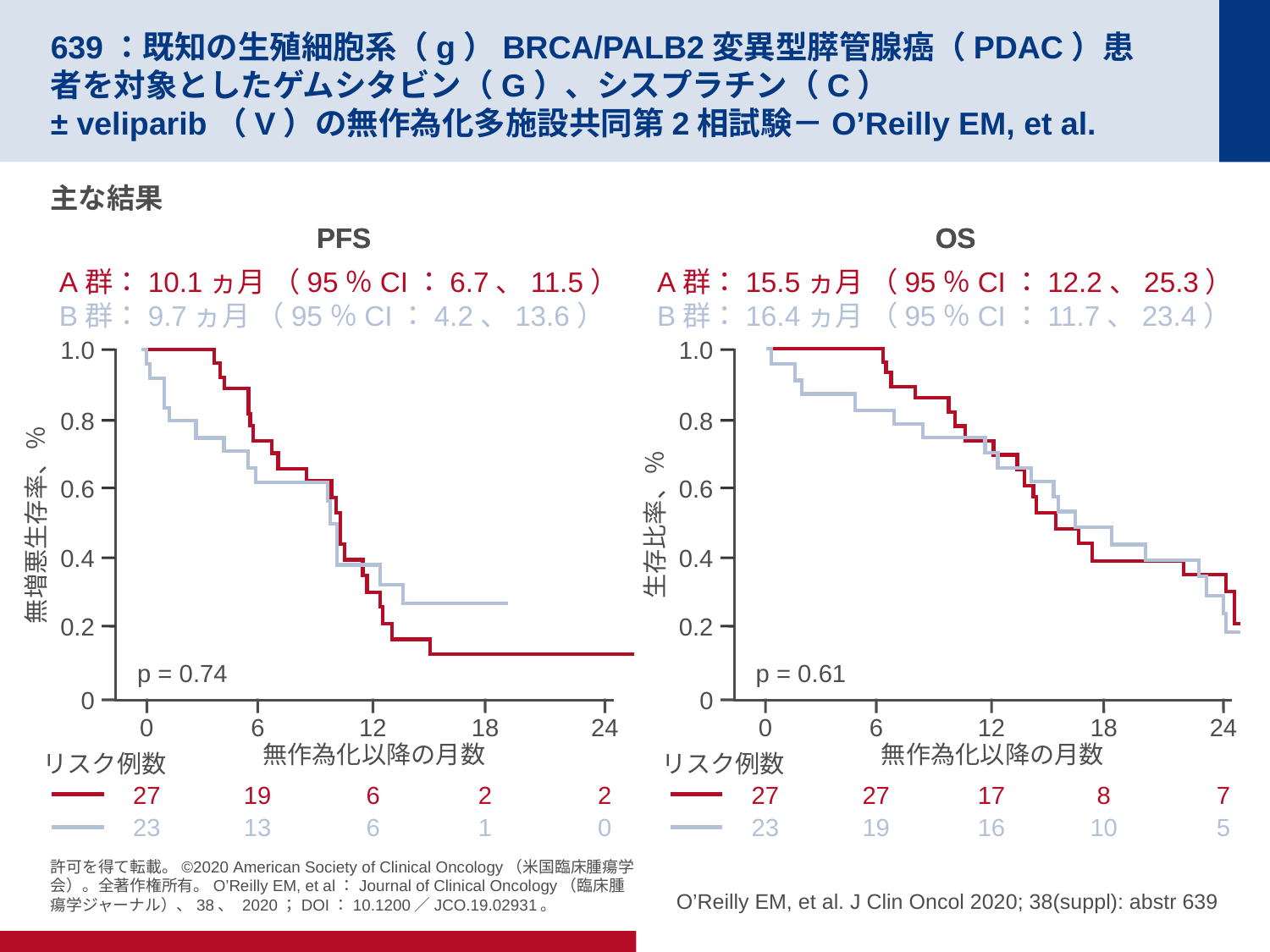

# 639：既知の生殖細胞系（g）BRCA/PALB2変異型膵管腺癌（PDAC）患者を対象としたゲムシタビン（G）、シスプラチン（C）± veliparib（V）の無作為化多施設共同第2相試験－O’Reilly EM, et al.
主な結果
PFS
PFS
OS
OS
A群：10.1ヵ月 （95％CI：6.7、11.5）
B群：9.7ヵ月 （95％CI：4.2、13.6）
A群：15.5ヵ月 （95％CI：12.2、25.3）
B群：16.4ヵ月 （95％CI：11.7、23.4）
1.0
1.0

0.8
0.8

0.6
0.6

無増悪生存率、％
生存比率、％
0.4
0.4

0.2
0.2

p = 0.74
p = 0.61
0
0

0
6
12
18
24
0
6
12
18
24
無作為化以降の月数
無作為化以降の月数
リスク例数
リスク例数
27
19
6
2
2
27
27
17
8
7
23
13
6
1
0
23
19
16
10
5
許可を得て転載。©2020 American Society of Clinical Oncology（米国臨床腫瘍学会）。全著作権所有。O’Reilly EM, et al：Journal of Clinical Oncology（臨床腫瘍学ジャーナル）、38、 2020；DOI：10.1200／JCO.19.02931。
O’Reilly EM, et al. J Clin Oncol 2020; 38(suppl): abstr 639